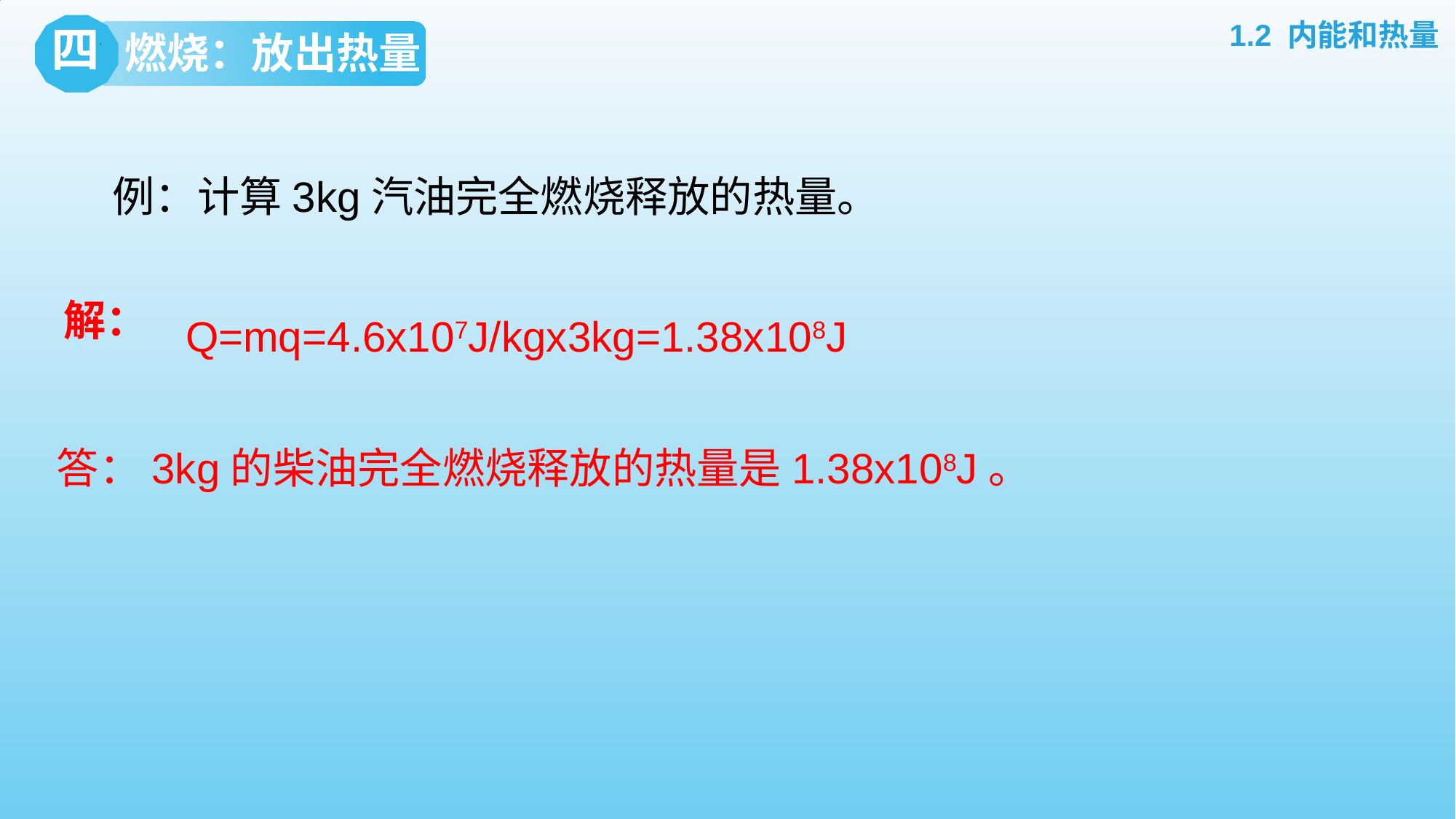

燃烧：放出热量
四
例：计算3kg汽油完全燃烧释放的热量。
解：
Q=mq=4.6x107J/kgx3kg=1.38x108J
答：3kg的柴油完全燃烧释放的热量是1.38x108J。